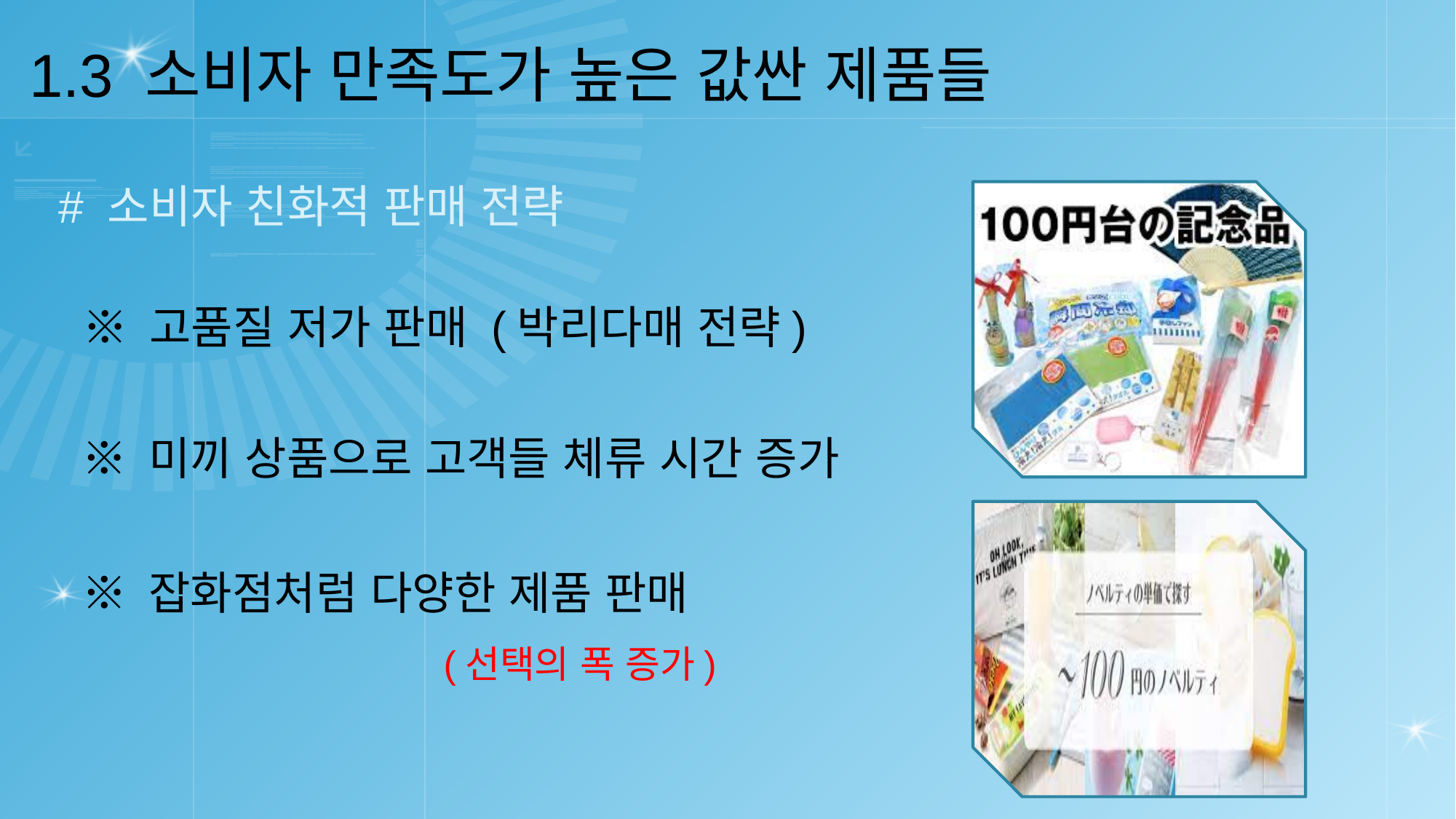

1.3 소비자 만족도가 높은 값싼 제품들
# 소비자 친화적 판매 전략

※ 고품질 저가 판매 (박리다매 전략)
※ 미끼 상품으로 고객들 체류 시간 증가

※ 잡화점처럼 다양한 제품 판매
(선택의 폭 증가)